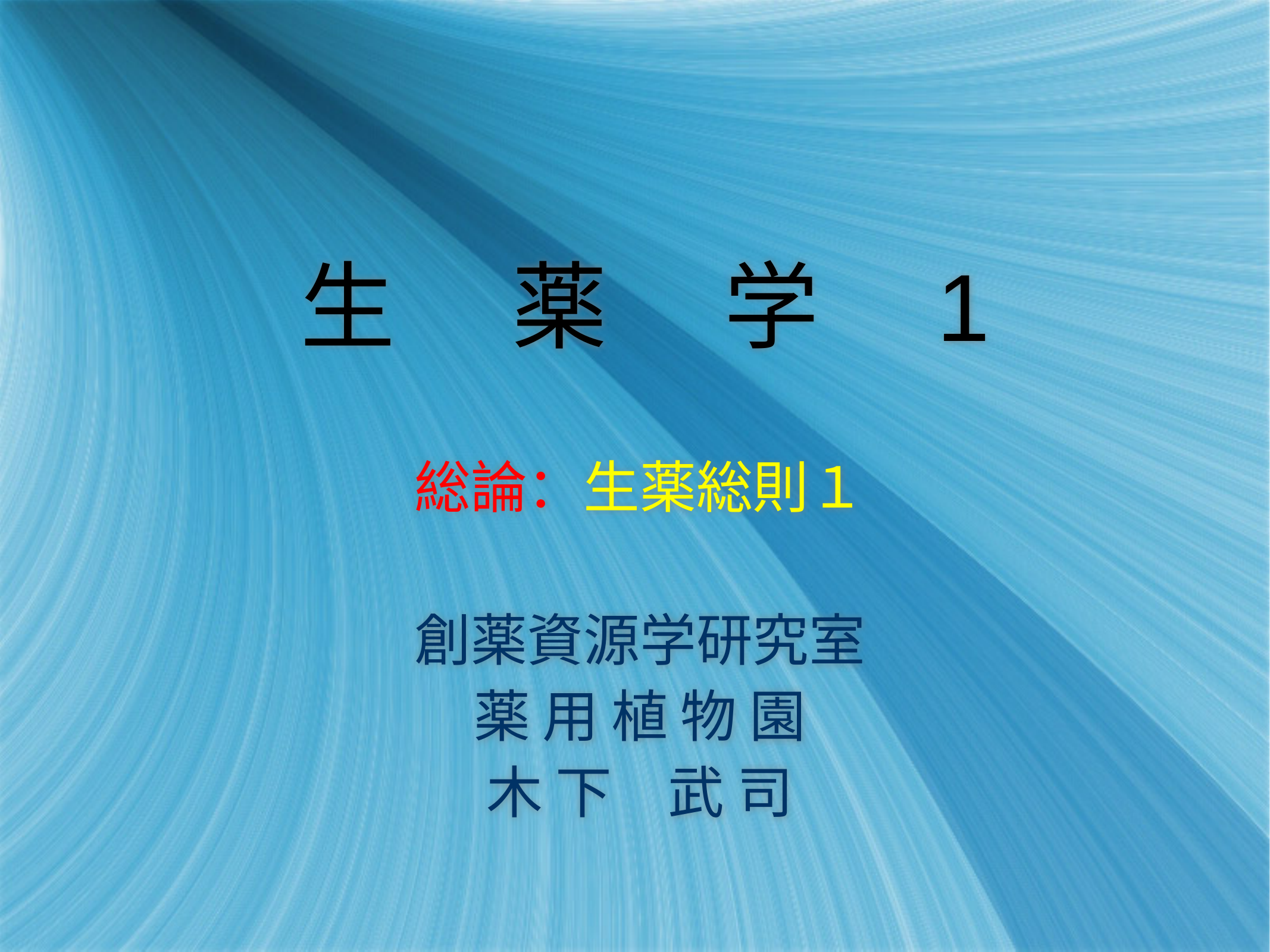

# 生 　薬 　学　1
総論：生薬総則１

創薬資源学研究室
薬 用 植 物 園
木 下　武 司